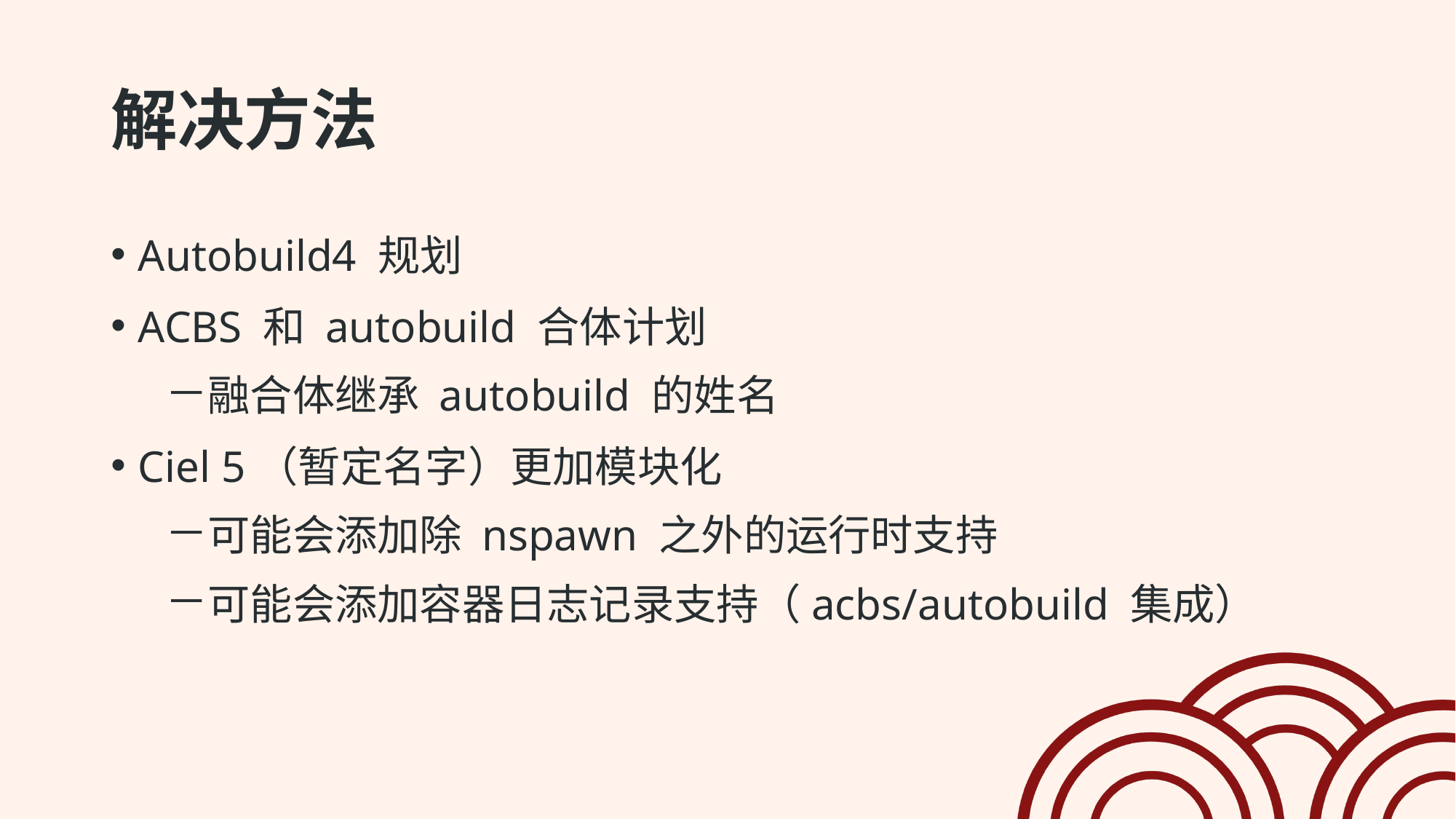

# 解决方法
Autobuild4 规划
ACBS 和 autobuild 合体计划
融合体继承 autobuild 的姓名
Ciel 5（暂定名字）更加模块化
可能会添加除 nspawn 之外的运行时支持
可能会添加容器日志记录支持（acbs/autobuild 集成）